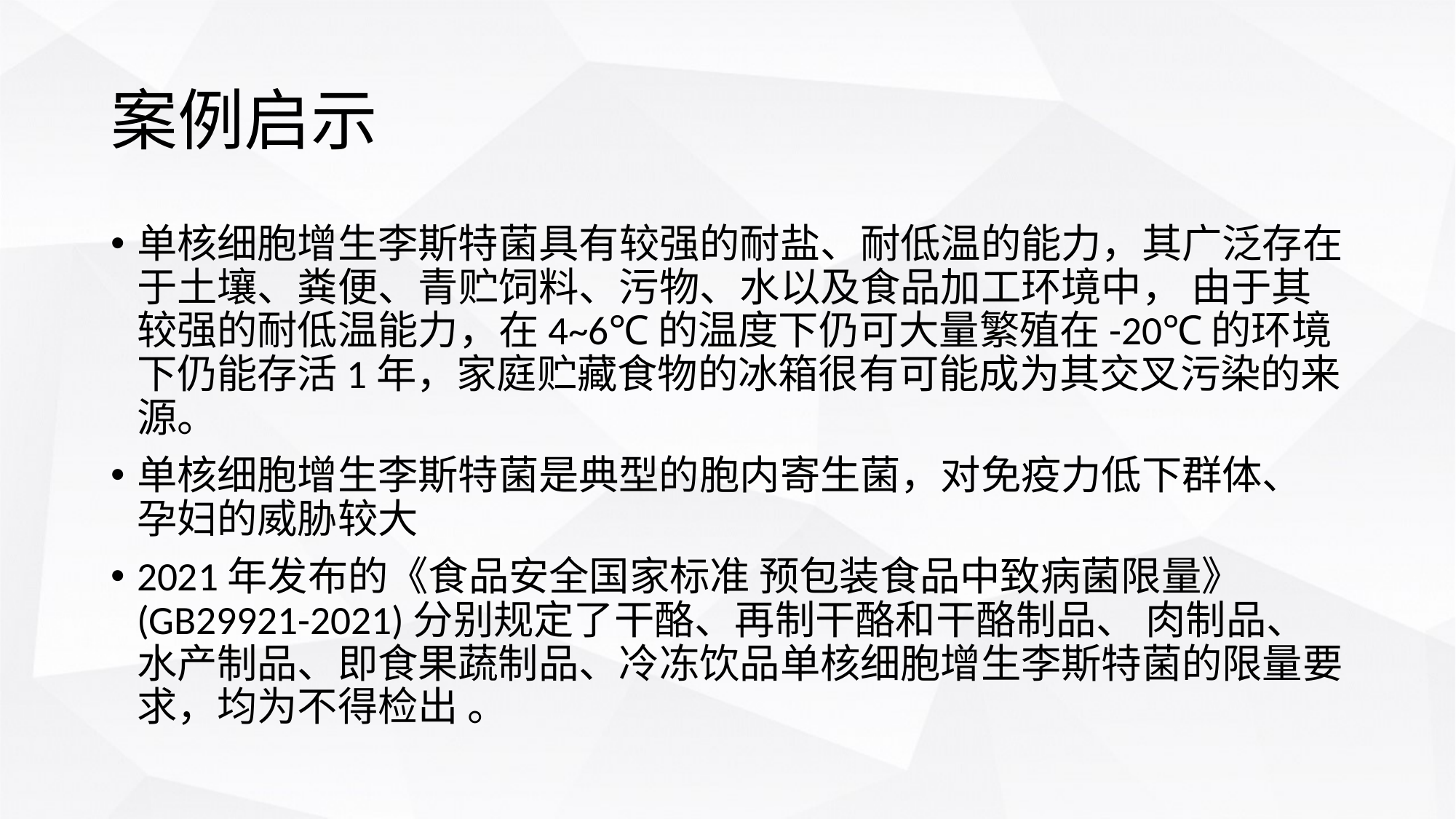

# 案例启示
单核细胞增生李斯特菌具有较强的耐盐、耐低温的能力，其广泛存在于土壤、粪便、青贮饲料、污物、水以及食品加工环境中， 由于其较强的耐低温能力，在4~6℃的温度下仍可大量繁殖在-20℃的环境下仍能存活1年，家庭贮藏食物的冰箱很有可能成为其交叉污染的来源。
单核细胞增生李斯特菌是典型的胞内寄生菌，对免疫力低下群体、 孕妇的威胁较大
2021年发布的《食品安全国家标准 预包装食品中致病菌限量》 (GB29921-2021)分别规定了干酪、再制干酪和干酪制品、 肉制品、水产制品、即食果蔬制品、冷冻饮品单核细胞增生李斯特菌的限量要求，均为不得检出 。